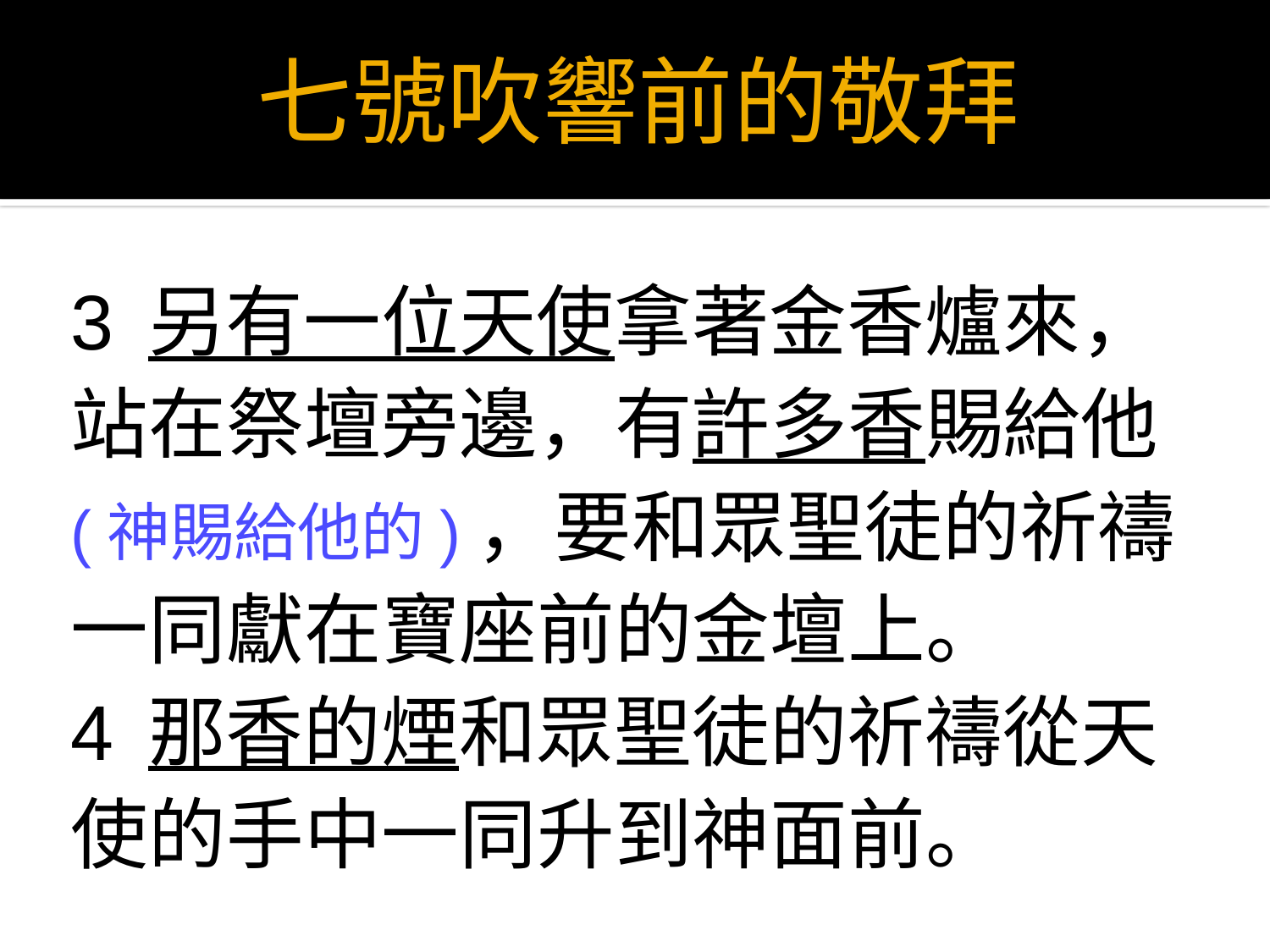

# 七號吹響前的敬拜
3 另有一位天使拿著金香爐來，站在祭壇旁邊，有許多香賜給他 (神賜給他的)，要和眾聖徒的祈禱一同獻在寶座前的金壇上。 4 那香的煙和眾聖徒的祈禱從天使的手中一同升到神面前。